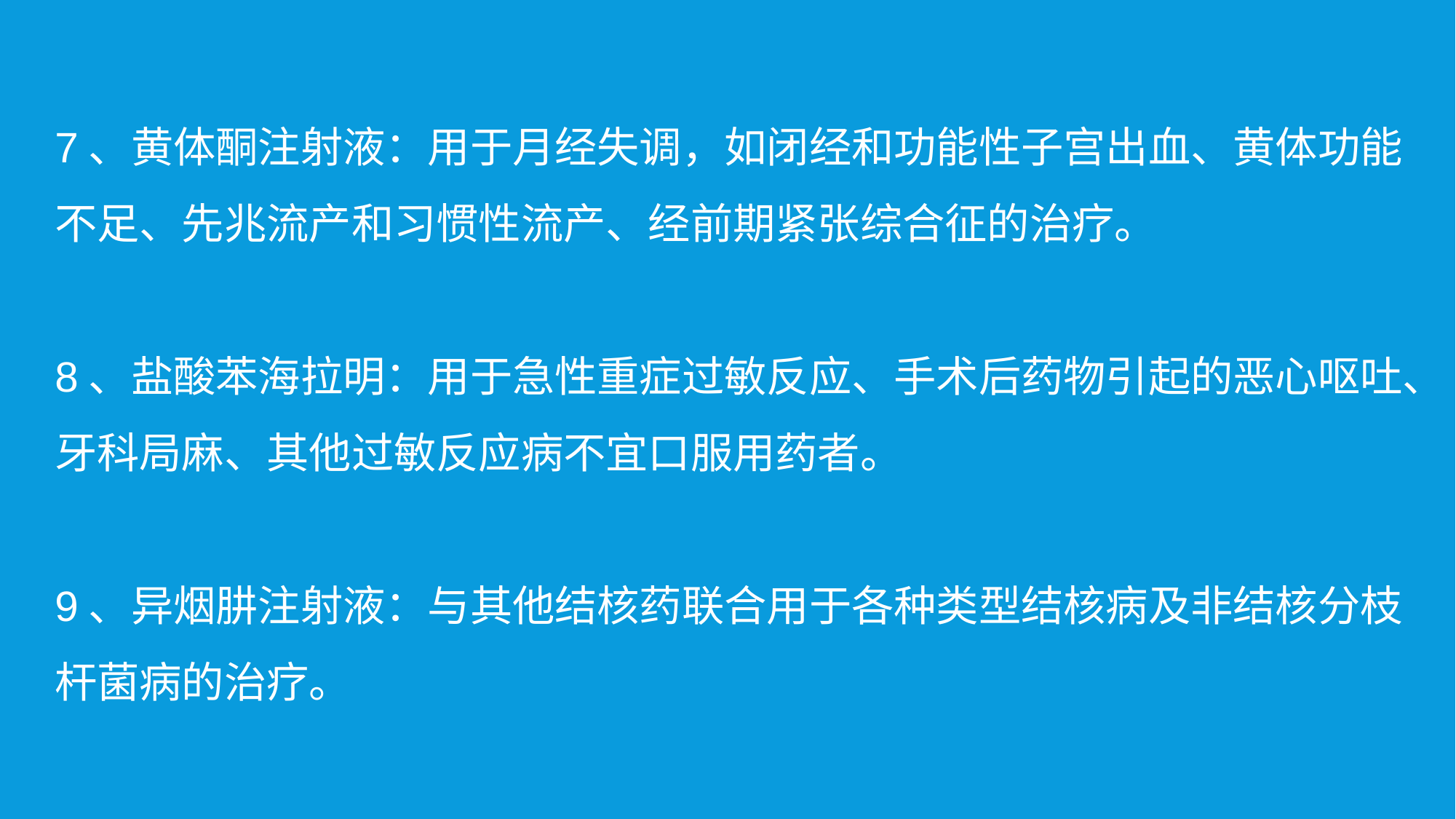

7、黄体酮注射液：用于月经失调，如闭经和功能性子宫出血、黄体功能不足、先兆流产和习惯性流产、经前期紧张综合征的治疗。

8、盐酸苯海拉明：用于急性重症过敏反应、手术后药物引起的恶心呕吐、牙科局麻、其他过敏反应病不宜口服用药者。

9、异烟肼注射液：与其他结核药联合用于各种类型结核病及非结核分枝杆菌病的治疗。